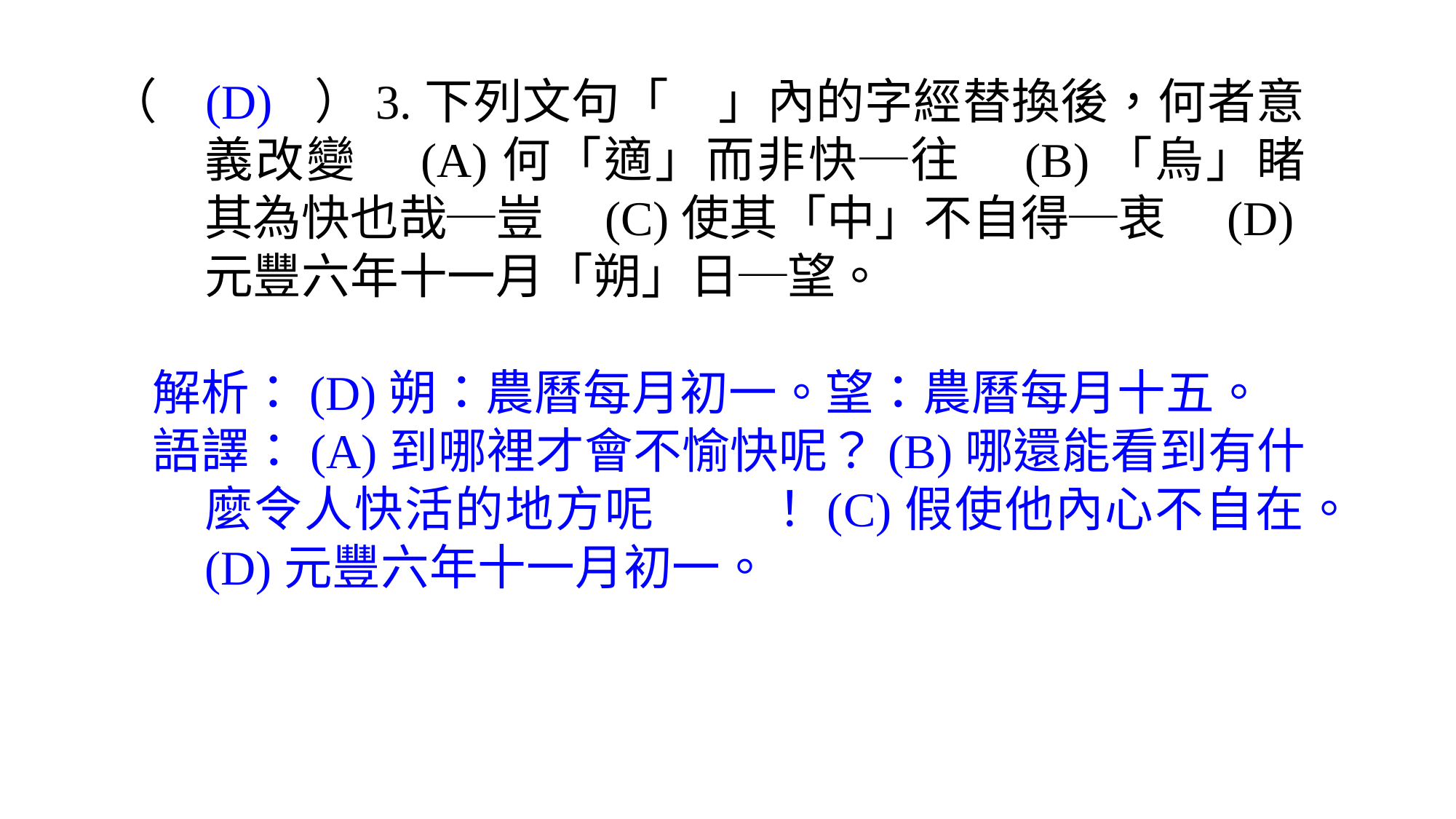

（	(D)	）3.	下列文句「　」內的字經替換後，何者意義改變　(A)何「適」而非快─往　(B)「烏」睹其為快也哉─豈　(C)使其「中」不自得─衷　(D)元豐六年十一月「朔」日─望。

解析：(D)朔：農曆每月初一。望：農曆每月十五。
語譯：(A)到哪裡才會不愉快呢？(B)哪還能看到有什麼令人快活的地方呢	！(C)假使他內心不自在。(D)元豐六年十一月初一。